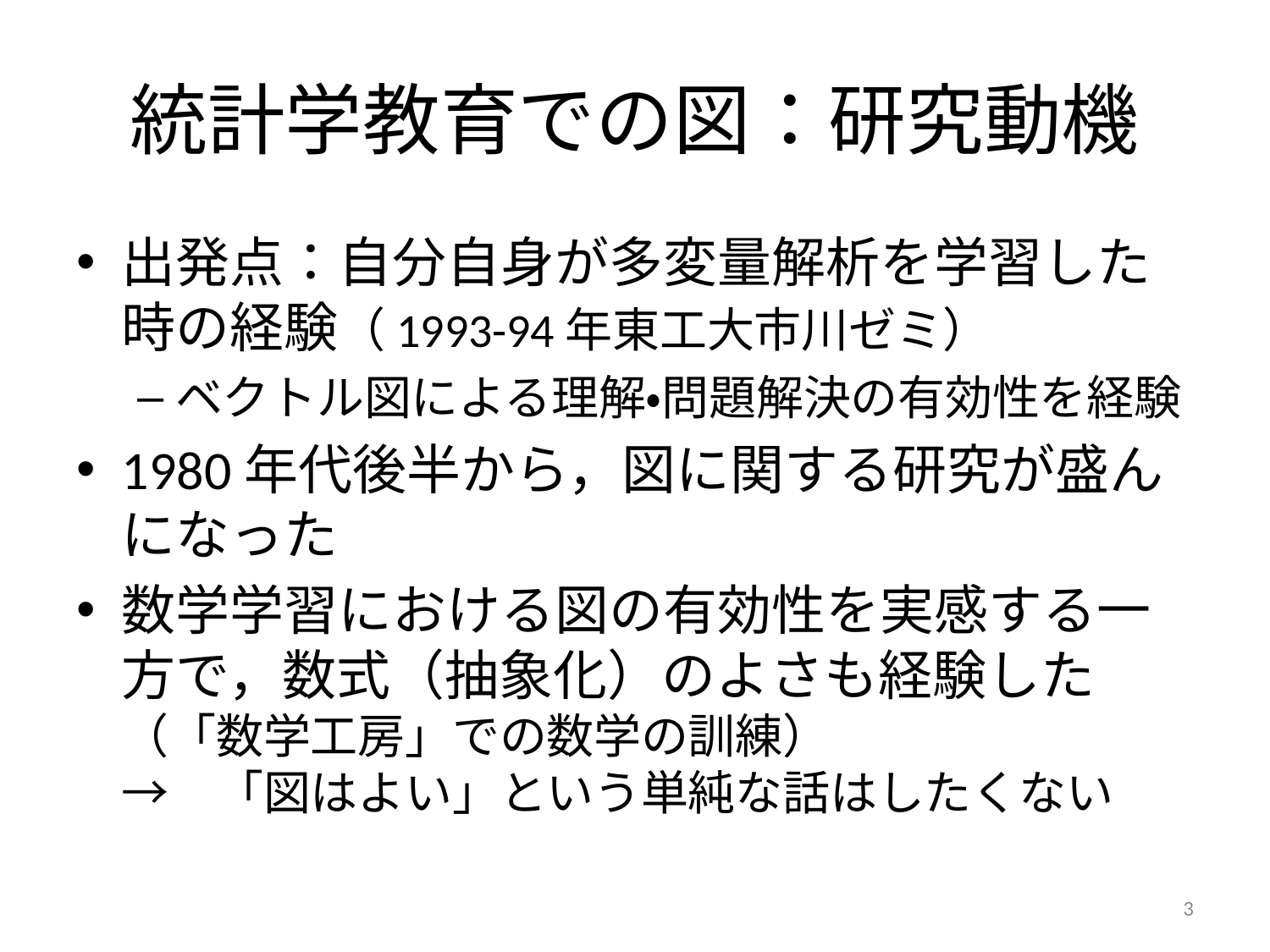

# 統計学教育での図：研究動機
出発点：自分自身が多変量解析を学習した時の経験（1993-94年東工大市川ゼミ）
ベクトル図による理解・問題解決の有効性を経験
1980年代後半から，図に関する研究が盛んになった
数学学習における図の有効性を実感する一方で，数式（抽象化）のよさも経験した（「数学工房」での数学の訓練）
→　「図はよい」という単純な話はしたくない
3